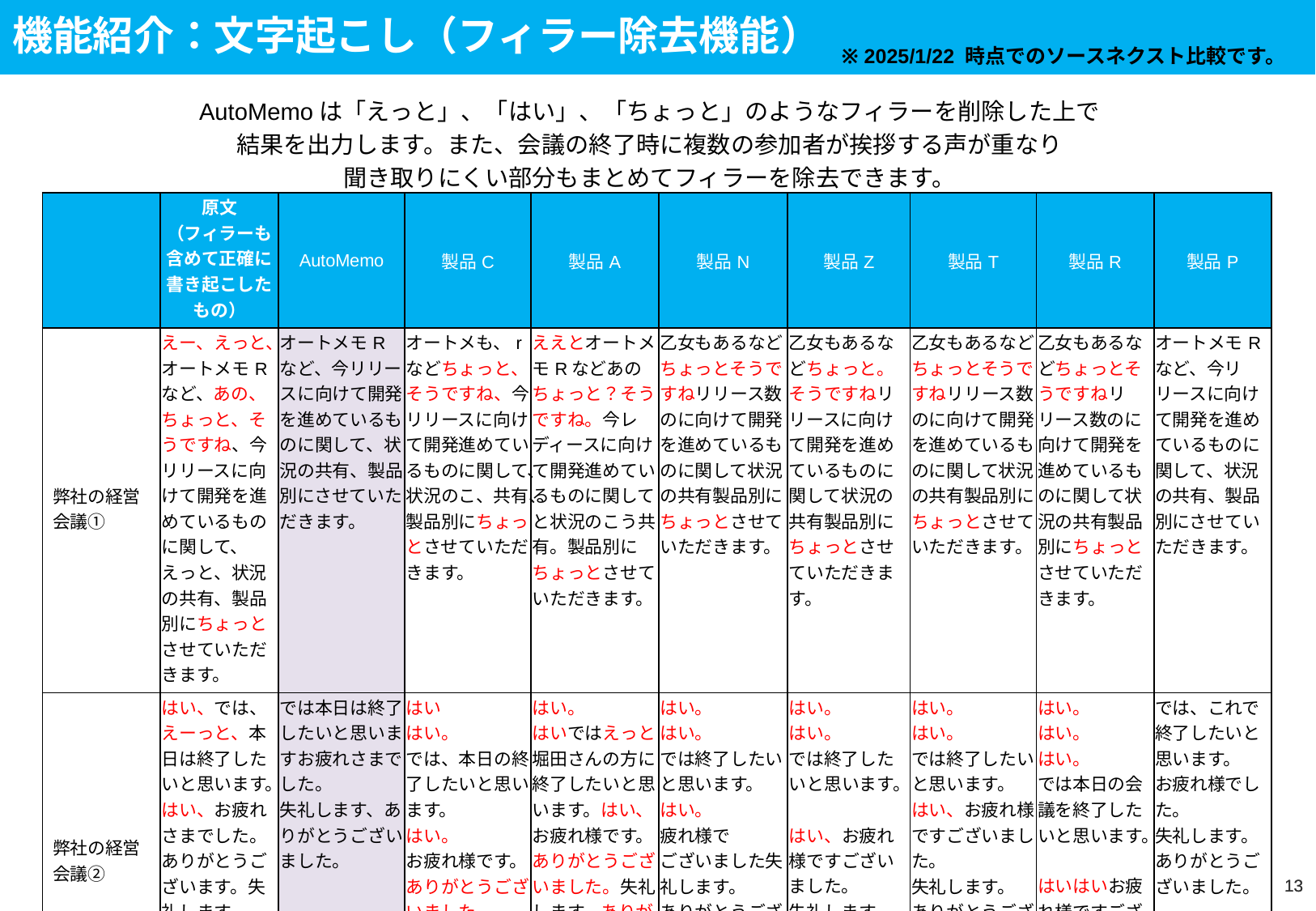

機能紹介：文字起こし（フィラー除去機能）
※ 2025/1/22 時点でのソースネクスト比較です。
AutoMemoは「えっと」、「はい」、「ちょっと」のようなフィラーを削除した上で
結果を出力します。また、会議の終了時に複数の参加者が挨拶する声が重なり
聞き取りにくい部分もまとめてフィラーを除去できます。

|  | 原文 （フィラーも含めて正確に書き起こしたもの） | AutoMemo | 製品C | 製品A | 製品N | 製品Z | 製品T | 製品R | 製品P |
| --- | --- | --- | --- | --- | --- | --- | --- | --- | --- |
| 弊社の経営 会議① | えー、えっと、オートメモRなど、あの、ちょっと、そうですね、今リリースに向けて開発を進めているものに関して、えっと、状況の共有、製品別にちょっとさせていただきます。 | オートメモRなど、今リリースに向けて開発を進めているものに関して、状況の共有、製品別にさせていただきます。 | オートメも、rなどちょっと、 そうですね、今リリースに向けて開発進めているものに関して、状況のこ、共有、製品別にちょっとさせていただきます。 | ええとオートメモRなどあのちょっと？そうですね。今レディースに向けて開発進めているものに関してと状況のこう共有。製品別にちょっとさせていただきます。 | 乙女もあるなどちょっとそうですねリリース数のに向けて開発を進めているものに関して状況の共有製品別にちょっとさせていただきます。 | 乙女もあるなどちょっと。そうですねリリースに向けて開発を進めているものに関して状況の共有製品別にちょっとさせていただきます。 | 乙女もあるなどちょっとそうですねリリース数のに向けて開発を進めているものに関して状況の共有製品別にちょっとさせていただきます。 | 乙女もあるなどちょっとそうですねリリース数のに向けて開発を進めているものに関して状況の共有製品別にちょっとさせていただきます。 | オートメモRなど、今リリースに向けて開発を進めているものに関して、状況の共有、製品別にさせていただきます。 |
| 弊社の経営 会議② | はい、では、えーっと、本日は終了したいと思います。はい、お疲れさまでした。ありがとうございます。失礼します。 ありがとうございました（複数人） | では本日は終了したいと思いますお疲れさまでした。 失礼します、ありがとうございました。 | はい はい。 では、本日の終了したいと思います。 はい。 お疲れ様です。 ありがとうございました。 失礼します。 ありがとうござ いました。 | はい。 はいではえっと堀田さんの方に終了したいと思います。はい、お疲れ様です。ありがとうございました。失礼します。ありがとうございます。ありがとうございました。 | はい。 はい。 では終了したいと思います。 はい。 疲れ様で ございました失礼します。 ありがとうございました。 | はい。 はい。 では終了したいと思います。 はい、お疲れ様ですございました。 失礼します。 ありがとうございました。 | はい。 はい。 では終了したいと思います。 はい、お疲れ様ですございました。 失礼します。 ありがとうございました。 | はい。 はい。 はい。 では本日の会議を終了したいと思います。 はいはいお疲れ様ですございました。 失礼します。 ありがとうございました。 | では、これで終了したいと思います。 お疲れ様でした。 失礼します。 ありがとうございました。 |